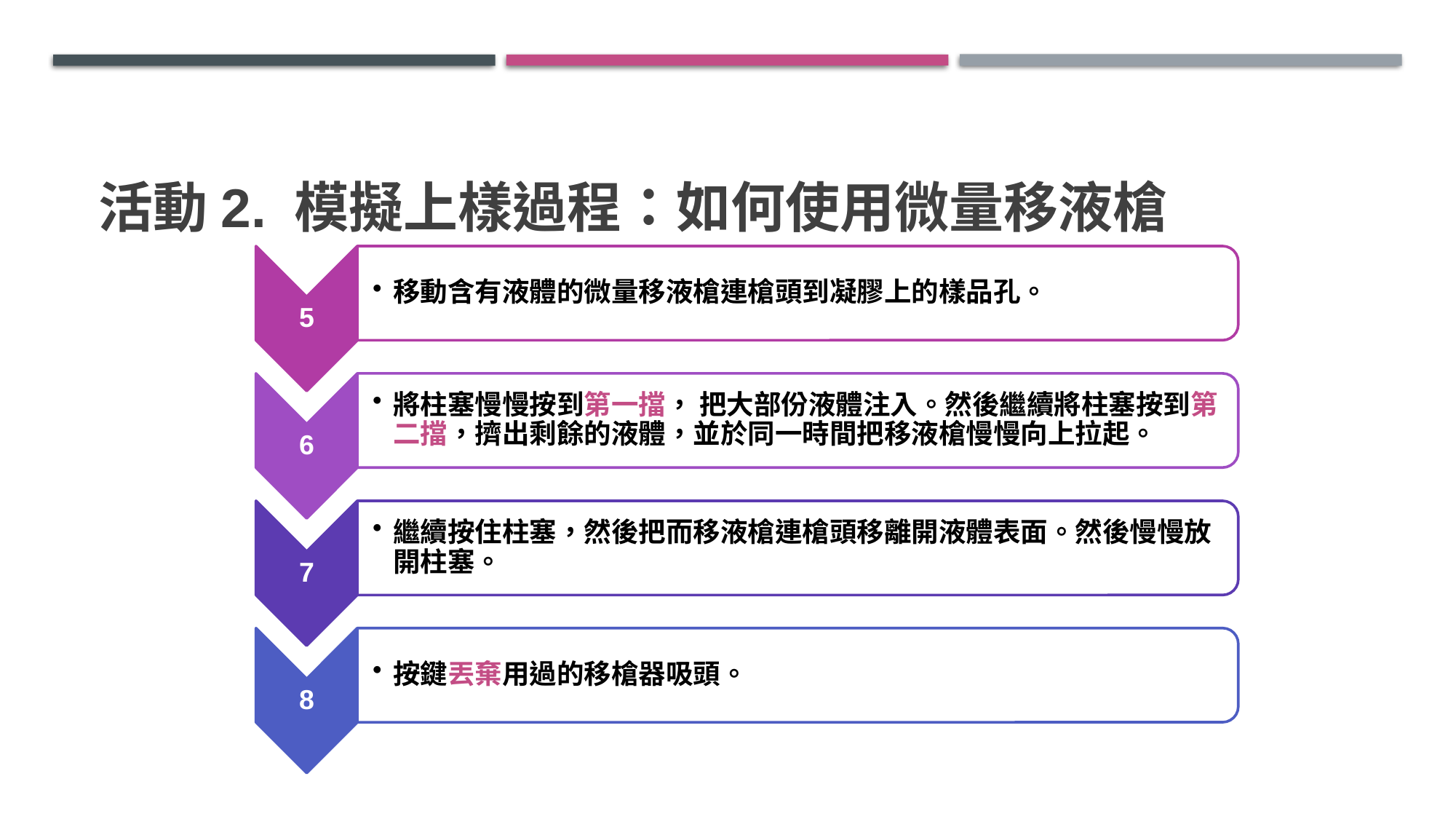

活動2. 模擬上樣過程：如何使用微量移液槍
5
移動含有液體的微量移液槍連槍頭到凝膠上的樣品孔。
6
將柱塞慢慢按到第一擋， 把大部份液體注入。然後繼續將柱塞按到第二擋，擠出剩餘的液體，並於同一時間把移液槍慢慢向上拉起。
7
繼續按住柱塞，然後把而移液槍連槍頭移離開液體表面。然後慢慢放開柱塞。
8
按鍵丟棄用過的移槍器吸頭。